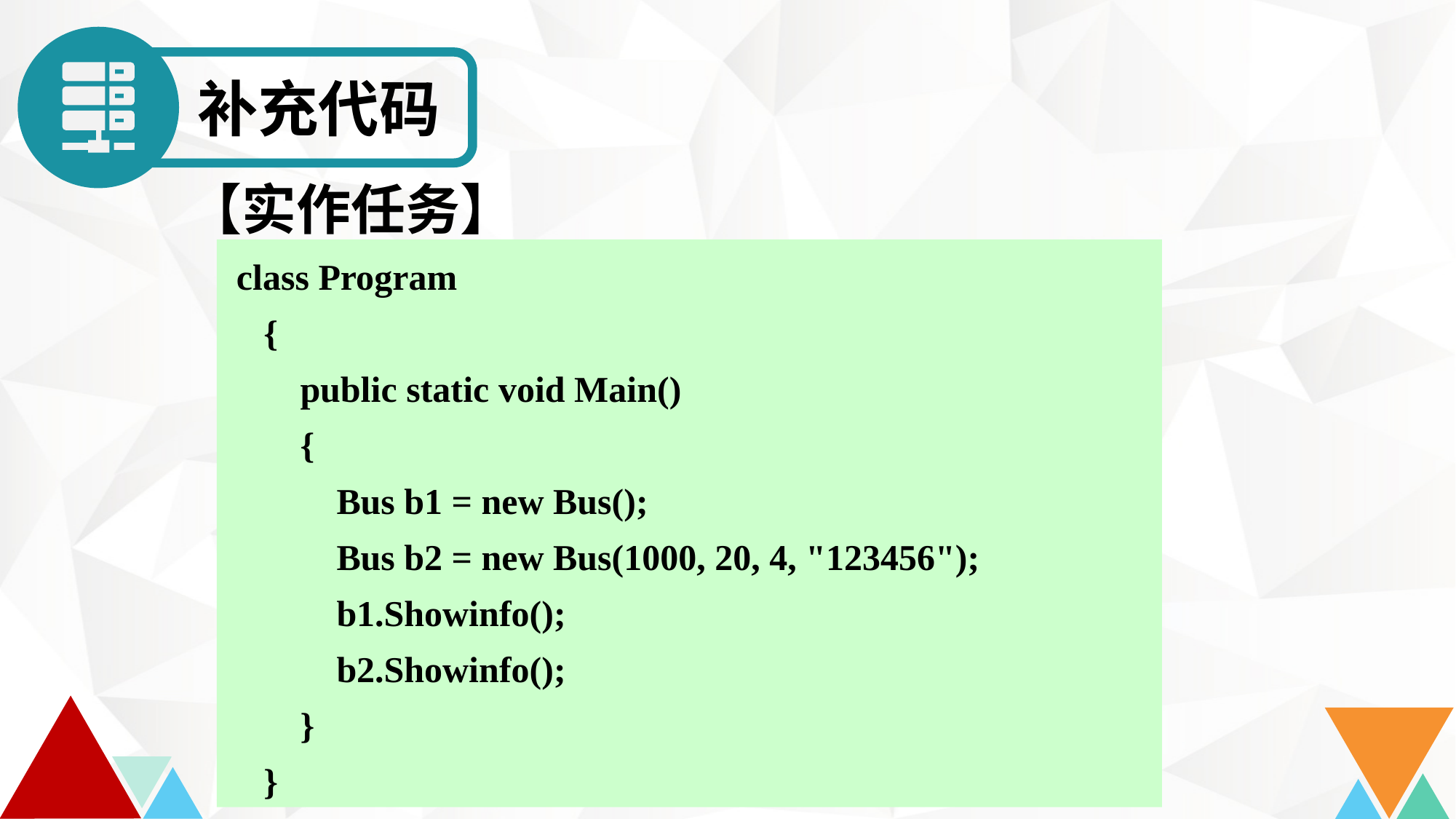

补充代码
【实作任务】
 class Program
    {
        public static void Main()
        {
            Bus b1 = new Bus();
            Bus b2 = new Bus(1000, 20, 4, "123456");
            b1.Showinfo();
            b2.Showinfo();
        }
    }